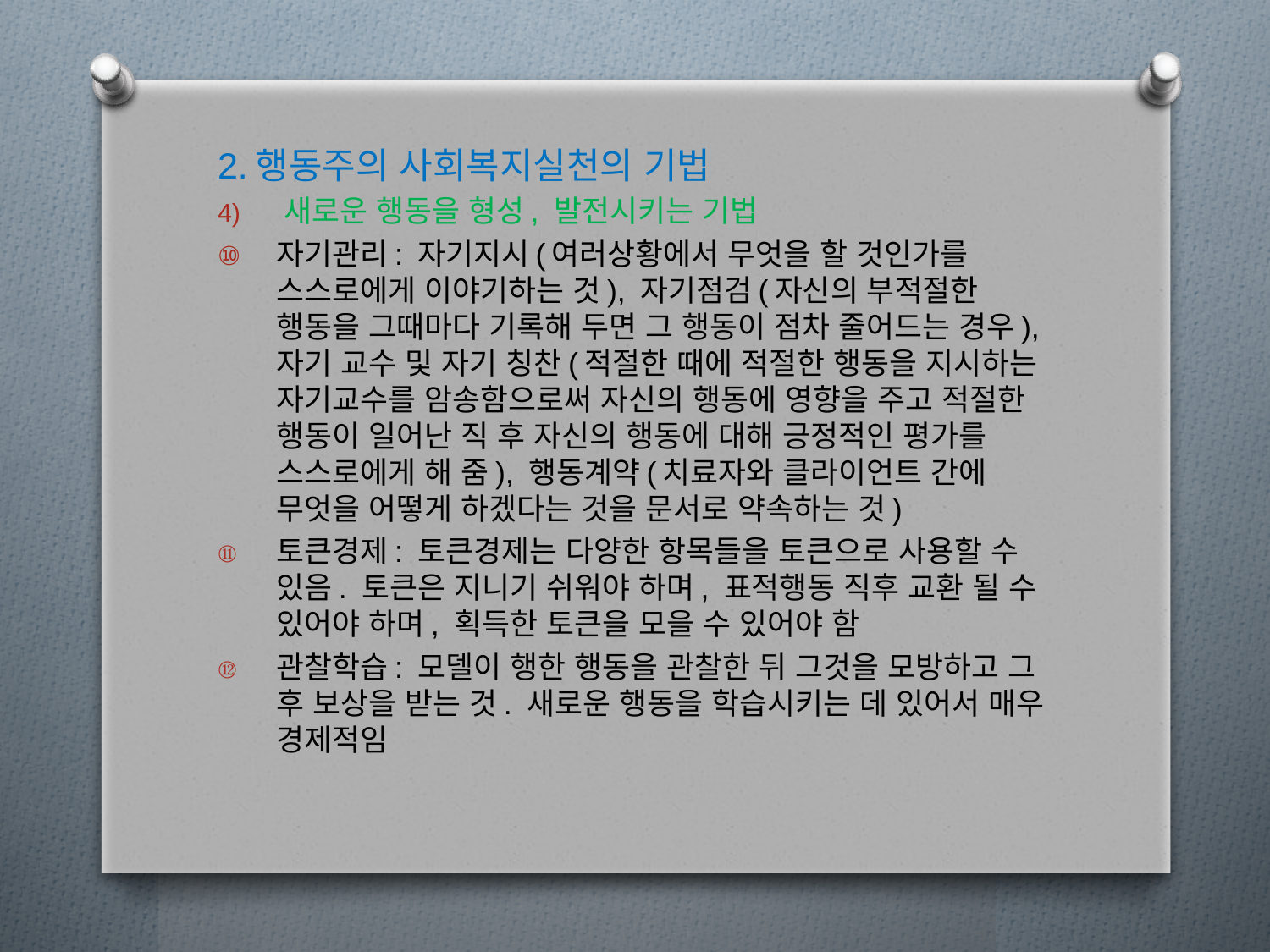

2.행동주의 사회복지실천의 기법
새로운 행동을 형성, 발전시키는 기법
자기관리: 자기지시(여러상황에서 무엇을 할 것인가를 스스로에게 이야기하는 것), 자기점검(자신의 부적절한 행동을 그때마다 기록해 두면 그 행동이 점차 줄어드는 경우),  자기 교수 및 자기 칭찬(적절한 때에 적절한 행동을 지시하는 자기교수를 암송함으로써 자신의 행동에 영향을 주고 적절한 행동이 일어난 직 후 자신의 행동에 대해 긍정적인 평가를 스스로에게 해 줌), 행동계약(치료자와 클라이언트 간에 무엇을 어떻게 하겠다는 것을 문서로 약속하는 것)
토큰경제: 토큰경제는 다양한 항목들을 토큰으로 사용할 수 있음. 토큰은 지니기 쉬워야 하며, 표적행동 직후 교환 될 수 있어야 하며, 획득한 토큰을 모을 수 있어야 함
관찰학습: 모델이 행한 행동을 관찰한 뒤 그것을 모방하고 그 후 보상을 받는 것. 새로운 행동을 학습시키는 데 있어서 매우 경제적임